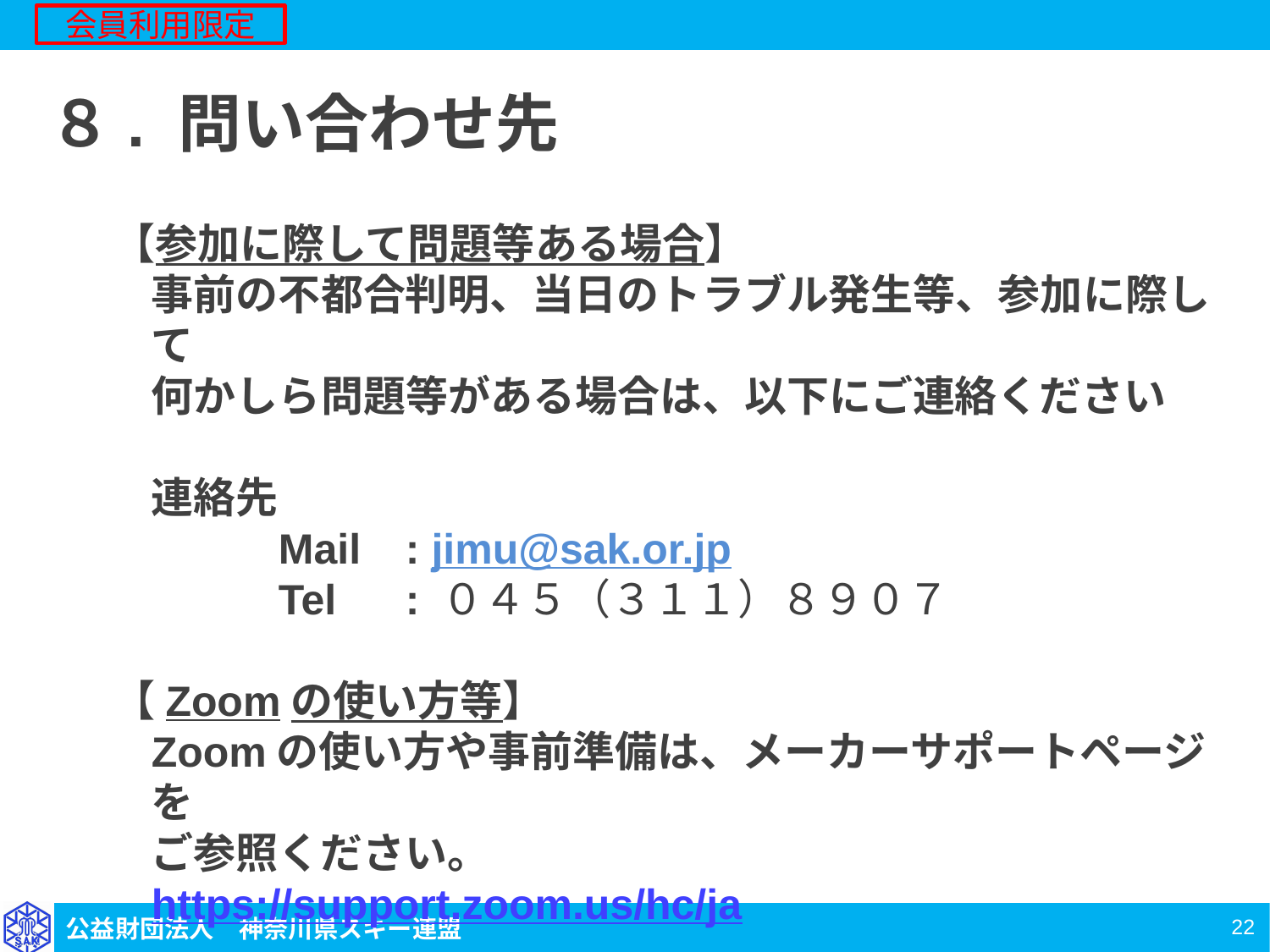

８. 問い合わせ先
【参加に際して問題等ある場合】
事前の不都合判明、当日のトラブル発生等、参加に際して
何かしら問題等がある場合は、以下にご連絡ください

連絡先
	Mail	: jimu@sak.or.jp
	Tel	: ０４５（３１１）８９０７

【Zoomの使い方等】
Zoomの使い方や事前準備は、メーカーサポートページを
ご参照ください。
https://support.zoom.us/hc/ja
22